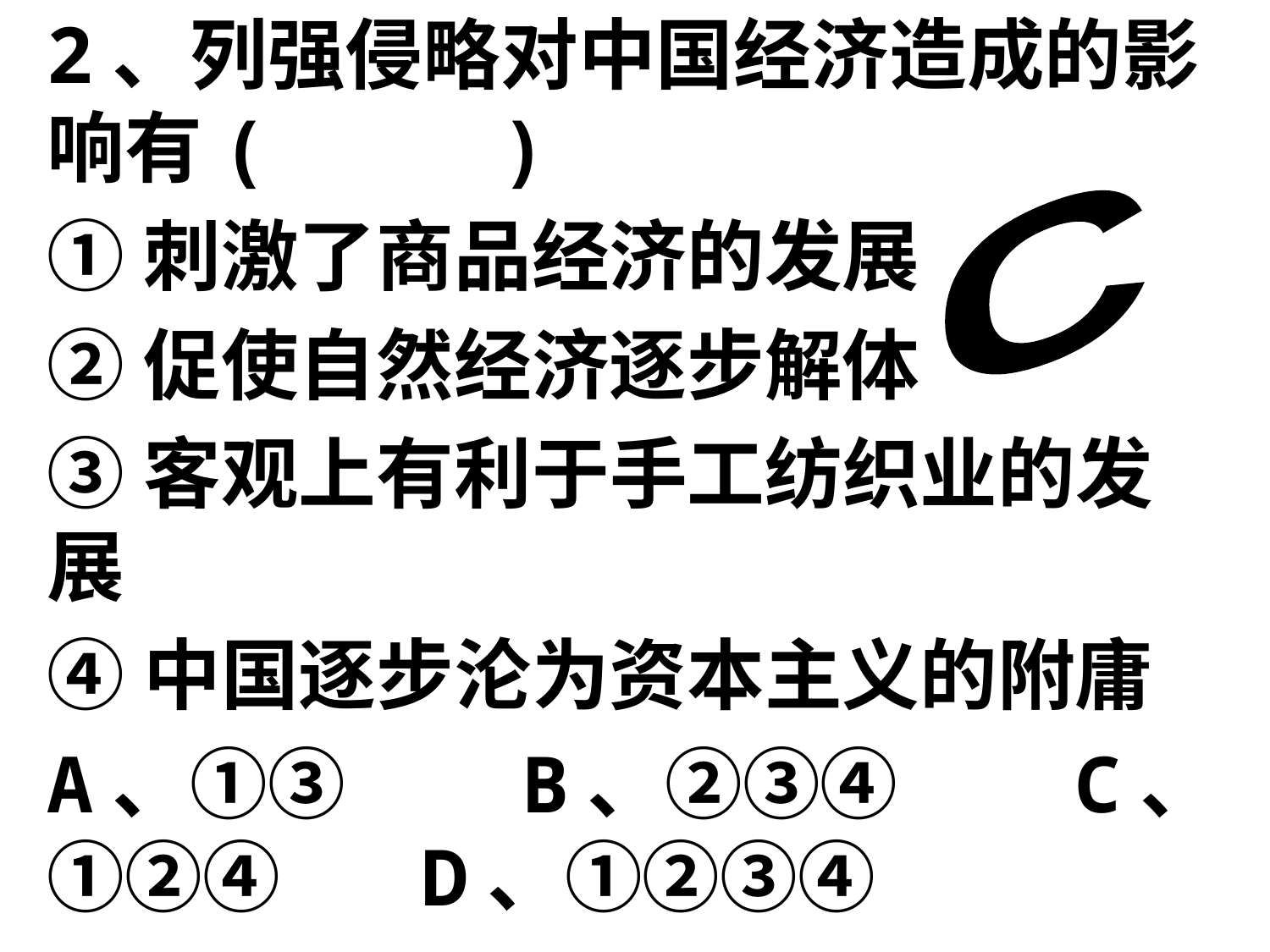

2、列强侵略对中国经济造成的影响有(     )
①刺激了商品经济的发展
②促使自然经济逐步解体
③客观上有利于手工纺织业的发展
④中国逐步沦为资本主义的附庸
A、①③         B、②③④         C、①②④       D、①②③④
C